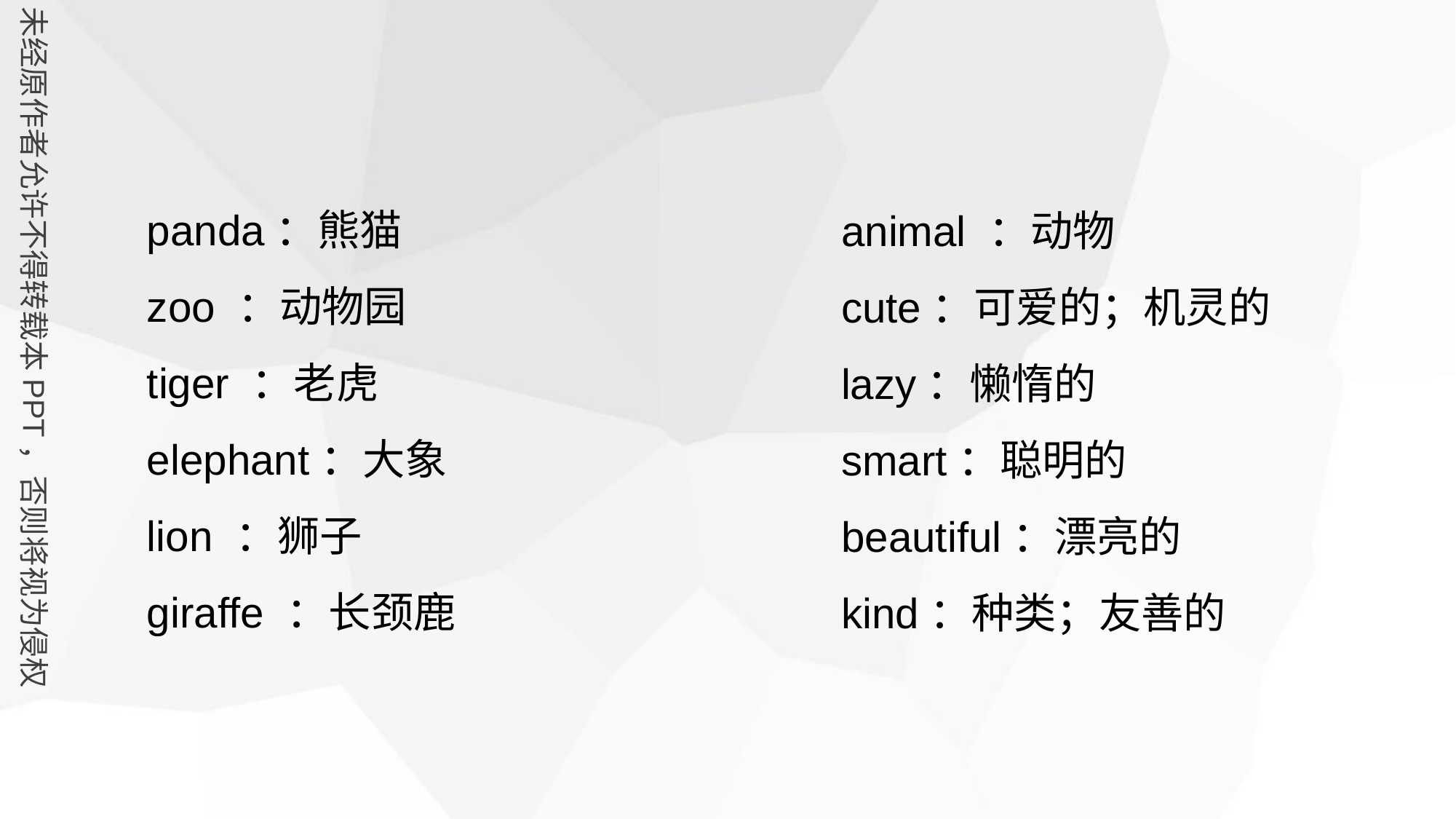

panda：熊猫
zoo ：动物园
tiger ：老虎
elephant：大象
lion ：狮子
giraffe ：长颈鹿
animal ：动物
cute：可爱的；机灵的
lazy：懒惰的
smart：聪明的
beautiful：漂亮的
kind：种类；友善的